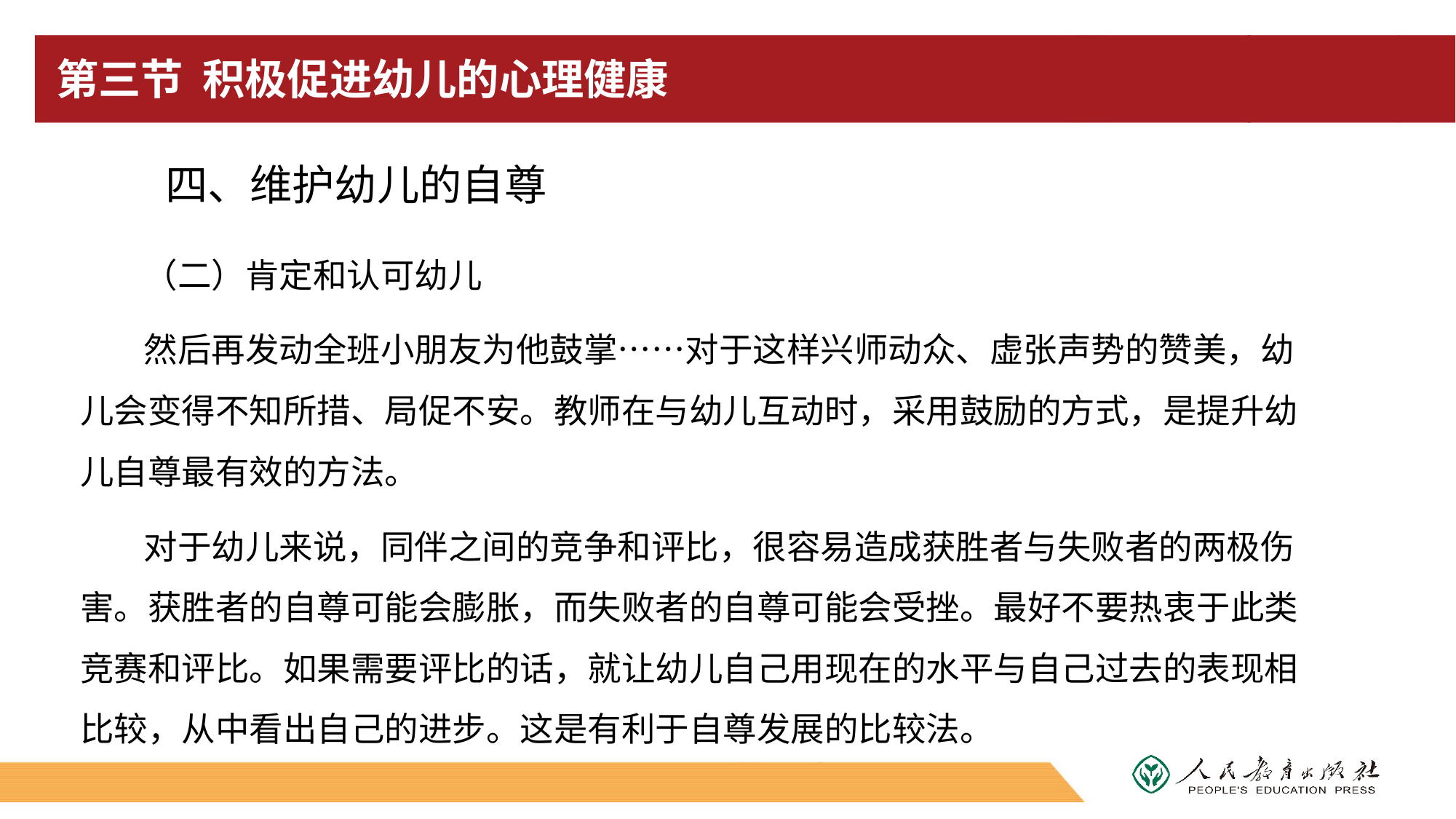

# 第三节  积极促进幼儿的心理健康
四、维护幼儿的自尊
（二）肯定和认可幼儿
然后再发动全班小朋友为他鼓掌……对于这样兴师动众、虚张声势的赞美，幼儿会变得不知所措、局促不安。教师在与幼儿互动时，采用鼓励的方式，是提升幼儿自尊最有效的方法。
对于幼儿来说，同伴之间的竞争和评比，很容易造成获胜者与失败者的两极伤害。获胜者的自尊可能会膨胀，而失败者的自尊可能会受挫。最好不要热衷于此类竞赛和评比。如果需要评比的话，就让幼儿自己用现在的水平与自己过去的表现相比较，从中看出自己的进步。这是有利于自尊发展的比较法。